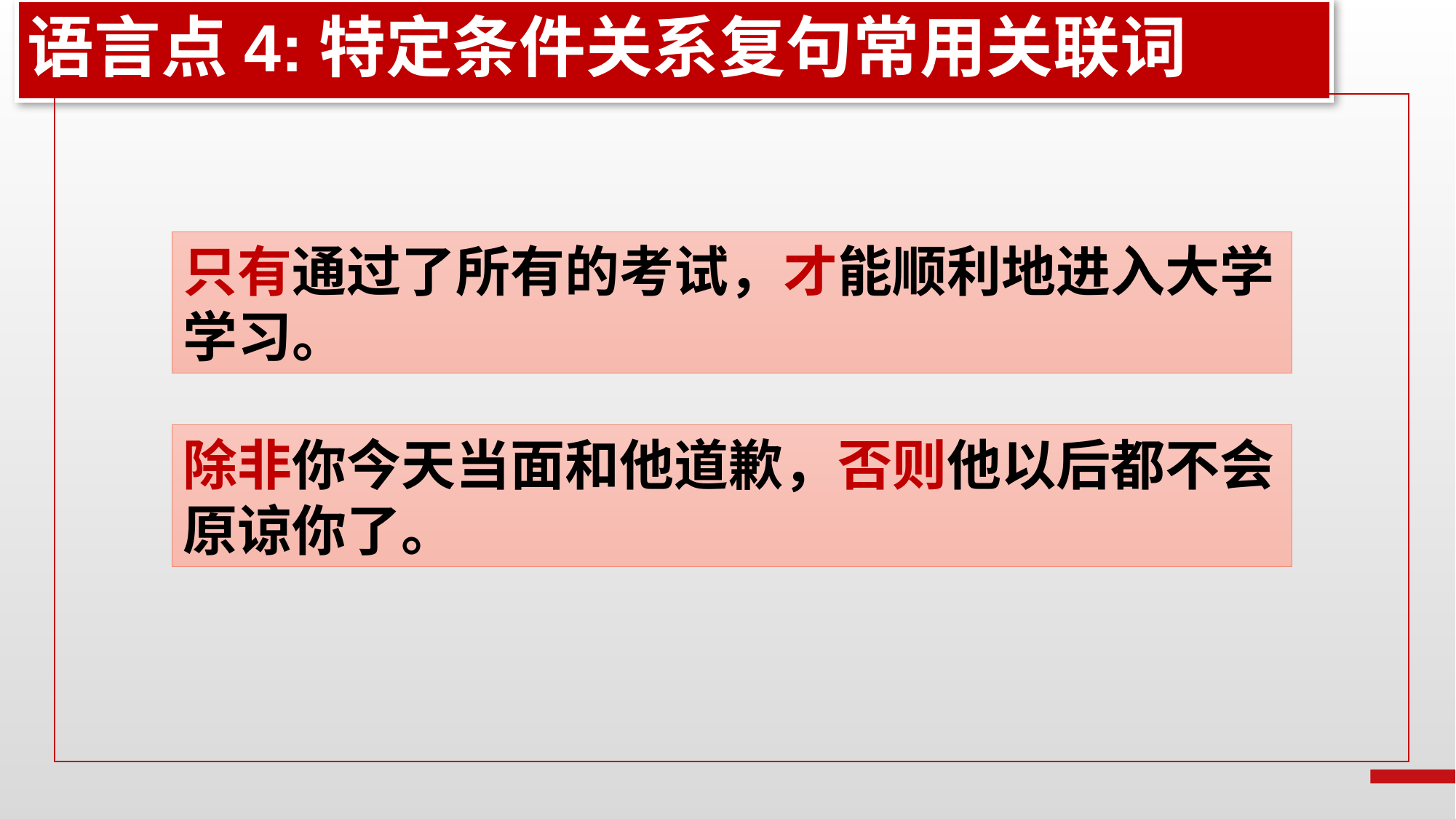

语言点4:特定条件关系复句常用关联词

只有通过了所有的考试，才能顺利地进入大学学习。
除非你今天当面和他道歉，否则他以后都不会原谅你了。